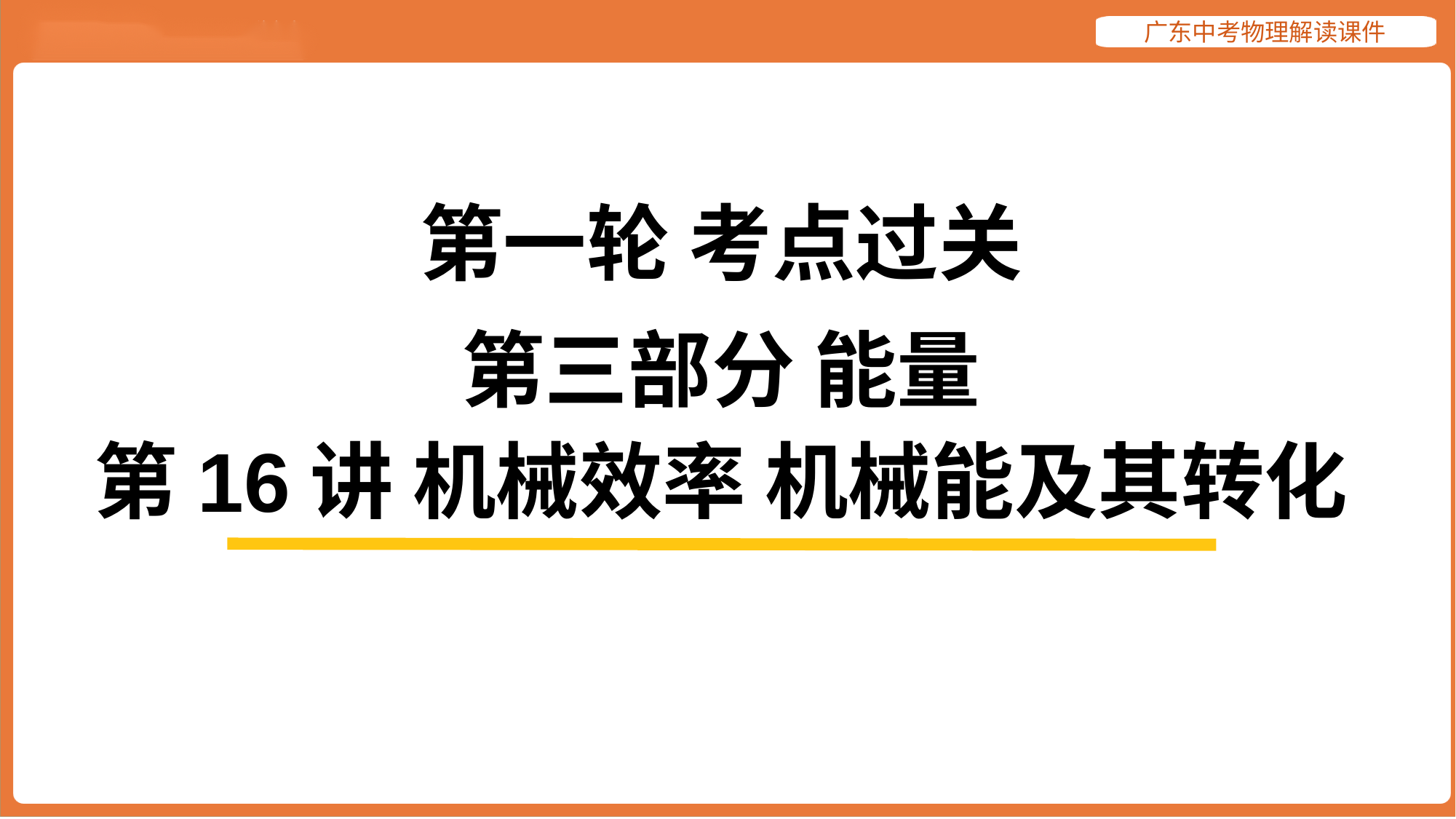

第一轮 考点过关
第三部分 能量
第16讲 机械效率 机械能及其转化